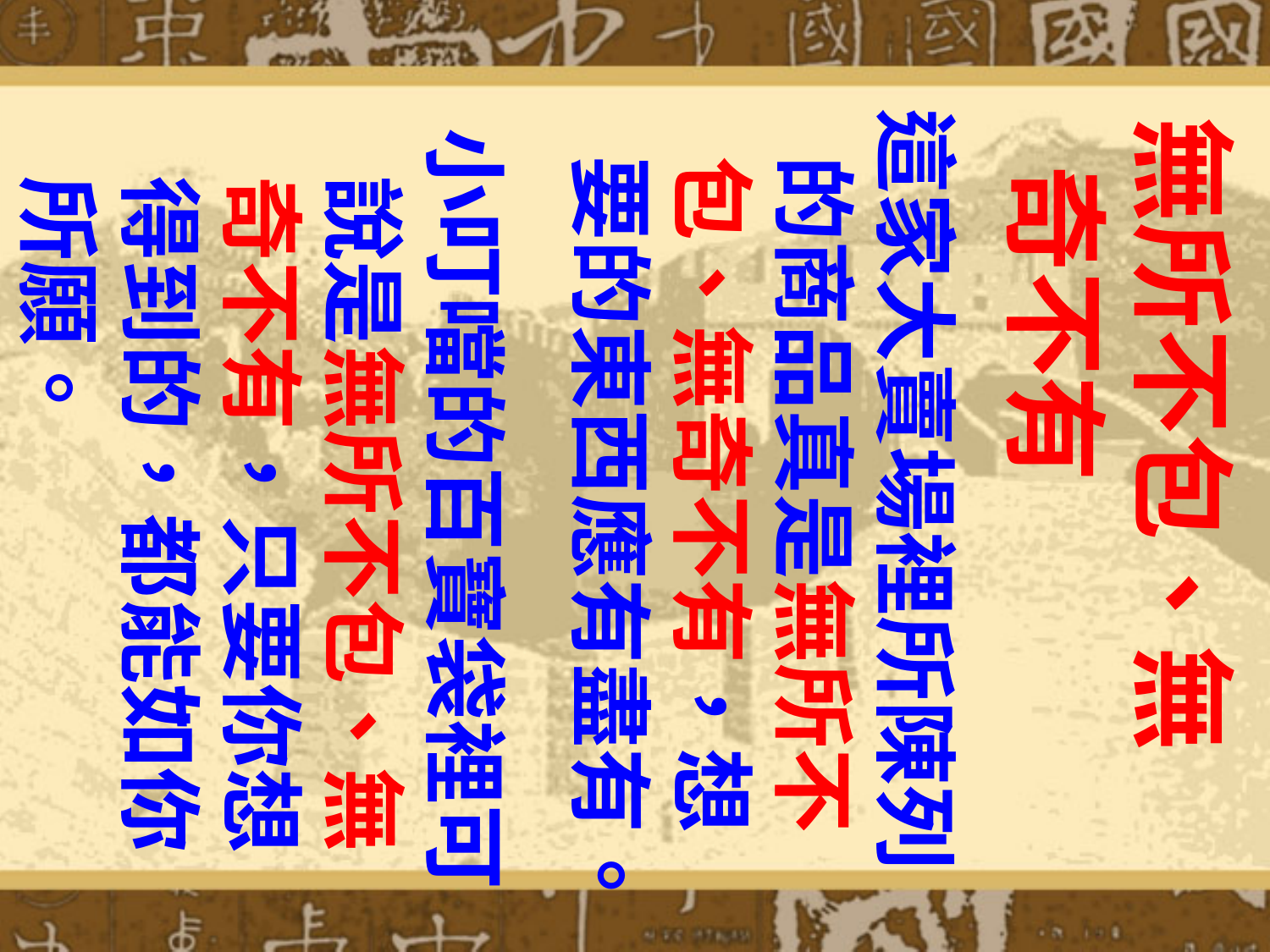

這家大賣場裡所陳列的商品真是無所不包、無奇不有，想要的東西應有盡有。
無所不包、無奇不有
小叮噹的百寶袋裡可說是無所不包、無奇不有，只要你想得到的，都能如你所願。